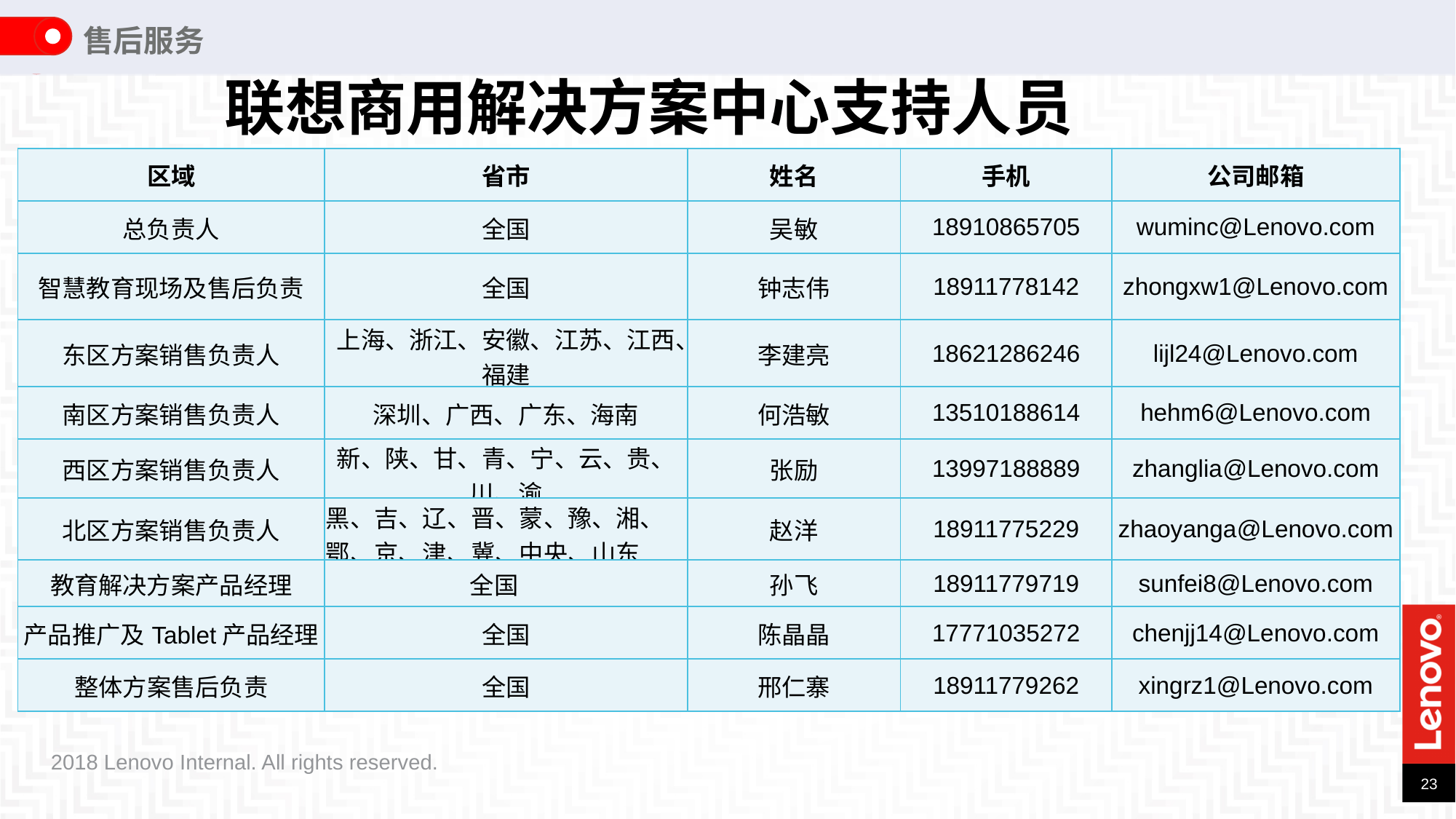

售后服务
联想商用解决方案中心支持人员
| 区域 | 省市 | 姓名 | 手机 | 公司邮箱 |
| --- | --- | --- | --- | --- |
| 总负责人 | 全国 | 吴敏 | 18910865705 | wuminc@Lenovo.com |
| 智慧教育现场及售后负责 | 全国 | 钟志伟 | 18911778142 | zhongxw1@Lenovo.com |
| 东区方案销售负责人 | 上海、浙江、安徽、江苏、江西、福建 | 李建亮 | 18621286246 | lijl24@Lenovo.com |
| 南区方案销售负责人 | 深圳、广西、广东、海南 | 何浩敏 | 13510188614 | hehm6@Lenovo.com |
| 西区方案销售负责人 | 新、陕、甘、青、宁、云、贵、川、渝 | 张励 | 13997188889 | zhanglia@Lenovo.com |
| 北区方案销售负责人 | 黑、吉、辽、晋、蒙、豫、湘、鄂、京、津、冀、中央、山东 | 赵洋 | 18911775229 | zhaoyanga@Lenovo.com |
| 教育解决方案产品经理 | 全国 | 孙飞 | 18911779719 | sunfei8@Lenovo.com |
| 产品推广及Tablet产品经理 | 全国 | 陈晶晶 | 17771035272 | chenjj14@Lenovo.com |
| 整体方案售后负责 | 全国 | 邢仁寨 | 18911779262 | xingrz1@Lenovo.com |